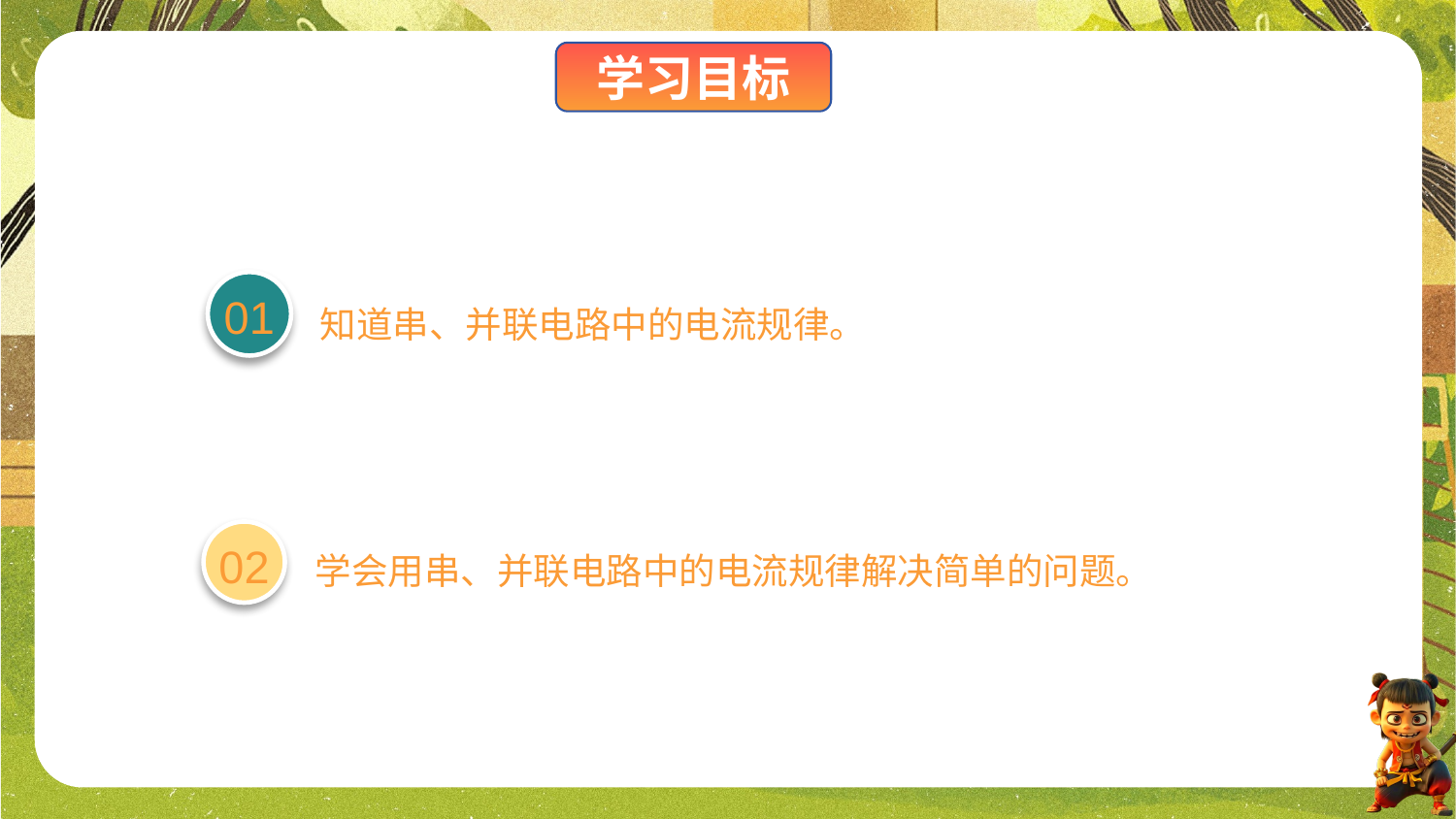

01
知道串、并联电路中的电流规律。
学会用串、并联电路中的电流规律解决简单的问题。

02